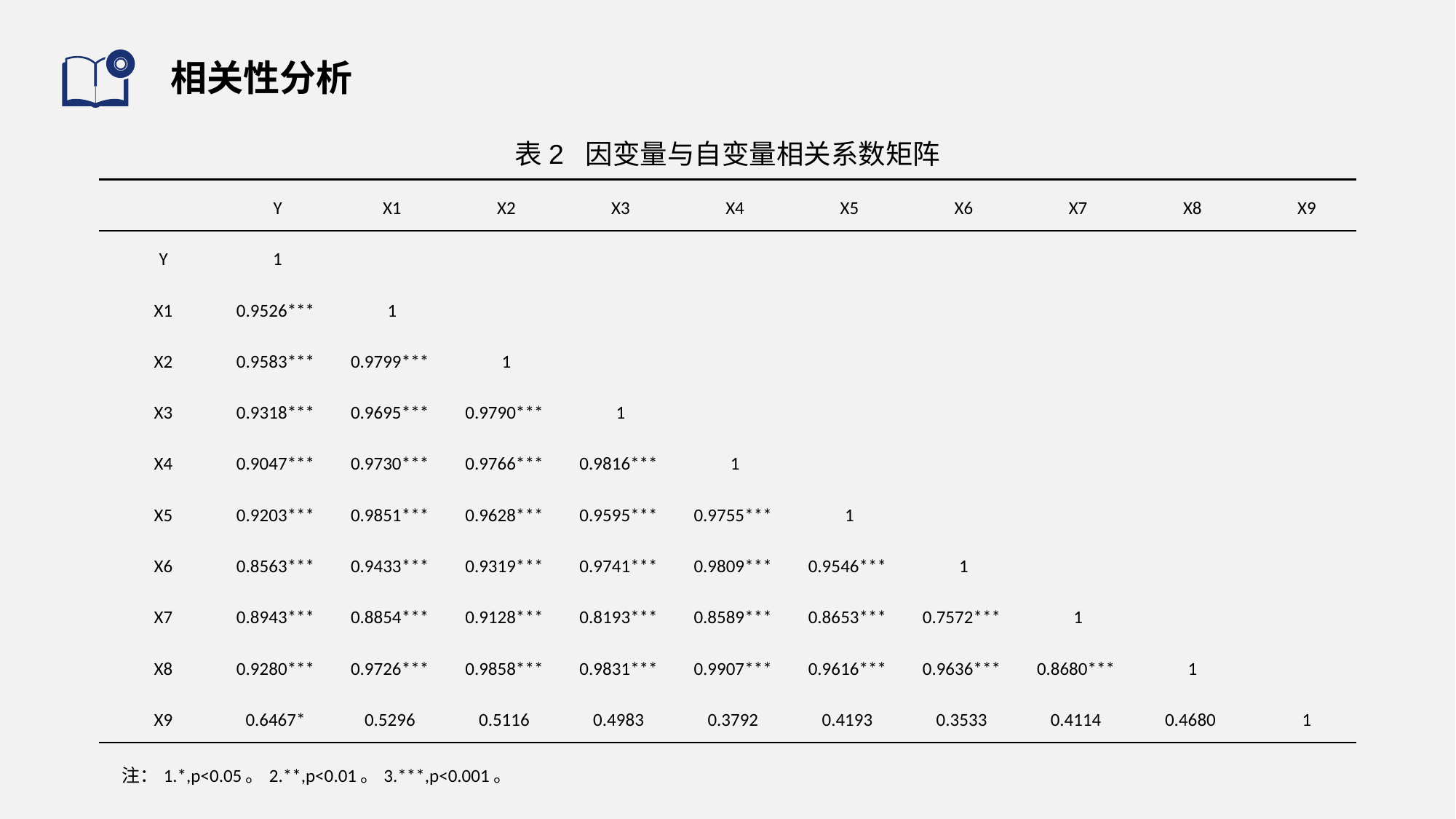

# 相关性分析
表2  因变量与自变量相关系数矩阵
|  | Y | X1 | X2 | X3 | X4 | X5 | X6 | X7 | X8 | X9 |
| --- | --- | --- | --- | --- | --- | --- | --- | --- | --- | --- |
| Y | 1 |  |  |  |  |  |  |  |  |  |
| X1 | 0.9526\*\*\* | 1 |  |  |  |  |  |  |  |  |
| X2 | 0.9583\*\*\* | 0.9799\*\*\* | 1 |  |  |  |  |  |  |  |
| X3 | 0.9318\*\*\* | 0.9695\*\*\* | 0.9790\*\*\* | 1 |  |  |  |  |  |  |
| X4 | 0.9047\*\*\* | 0.9730\*\*\* | 0.9766\*\*\* | 0.9816\*\*\* | 1 |  |  |  |  |  |
| X5 | 0.9203\*\*\* | 0.9851\*\*\* | 0.9628\*\*\* | 0.9595\*\*\* | 0.9755\*\*\* | 1 |  |  |  |  |
| X6 | 0.8563\*\*\* | 0.9433\*\*\* | 0.9319\*\*\* | 0.9741\*\*\* | 0.9809\*\*\* | 0.9546\*\*\* | 1 |  |  |  |
| X7 | 0.8943\*\*\* | 0.8854\*\*\* | 0.9128\*\*\* | 0.8193\*\*\* | 0.8589\*\*\* | 0.8653\*\*\* | 0.7572\*\*\* | 1 |  |  |
| X8 | 0.9280\*\*\* | 0.9726\*\*\* | 0.9858\*\*\* | 0.9831\*\*\* | 0.9907\*\*\* | 0.9616\*\*\* | 0.9636\*\*\* | 0.8680\*\*\* | 1 |  |
| X9 | 0.6467\* | 0.5296 | 0.5116 | 0.4983 | 0.3792 | 0.4193 | 0.3533 | 0.4114 | 0.4680 | 1 |
| 注：1.\*,p<0.05。2.\*\*,p<0.01。3.\*\*\*,p<0.001。 |  |  |  |  |  |  |  |  |  |  |